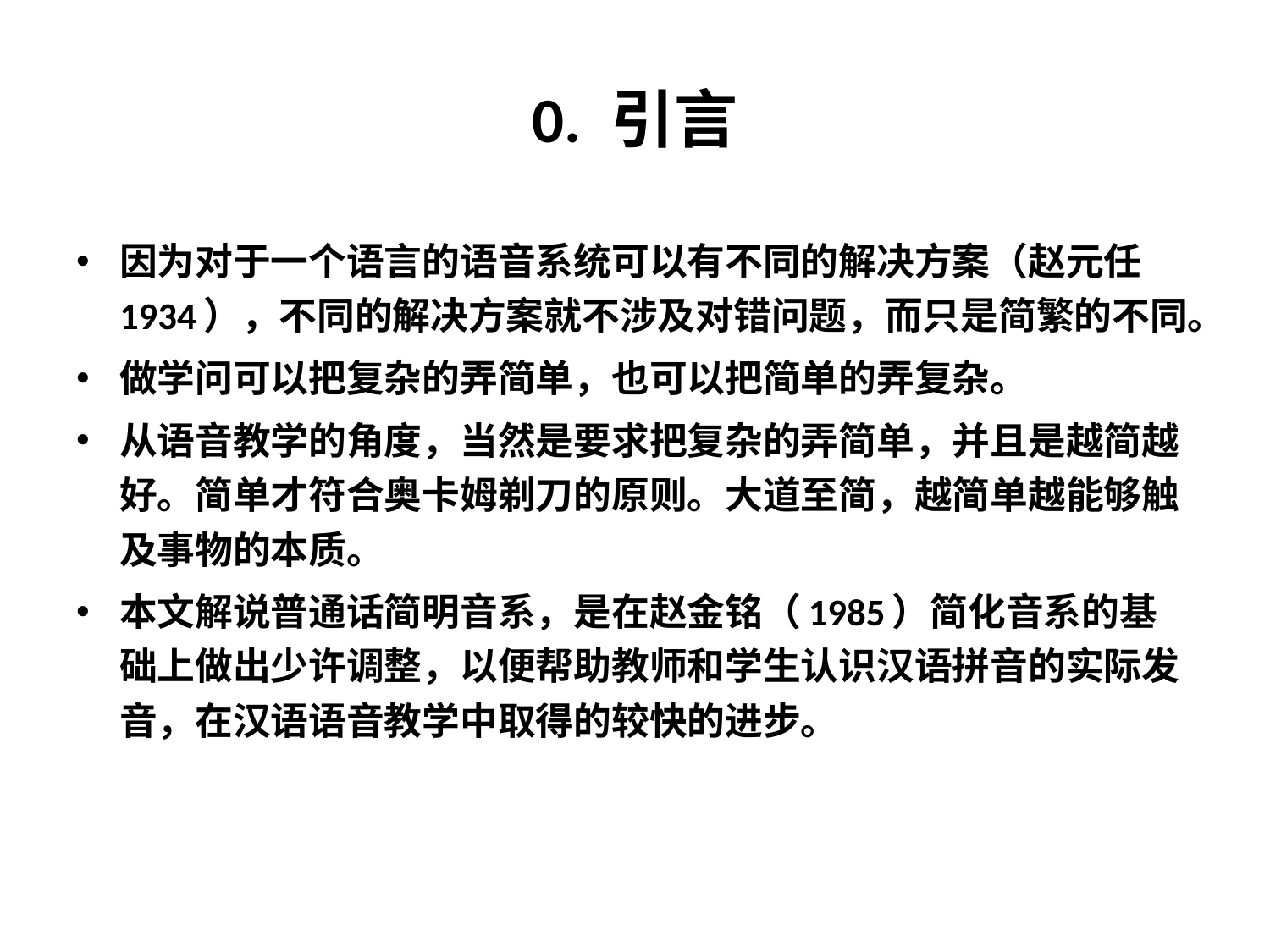

# 0. 引言
因为对于一个语言的语音系统可以有不同的解决方案（赵元任1934），不同的解决方案就不涉及对错问题，而只是简繁的不同。
做学问可以把复杂的弄简单，也可以把简单的弄复杂。
从语音教学的角度，当然是要求把复杂的弄简单，并且是越简越好。简单才符合奥卡姆剃刀的原则。大道至简，越简单越能够触及事物的本质。
本文解说普通话简明音系，是在赵金铭（1985）简化音系的基础上做出少许调整，以便帮助教师和学生认识汉语拼音的实际发音，在汉语语音教学中取得的较快的进步。